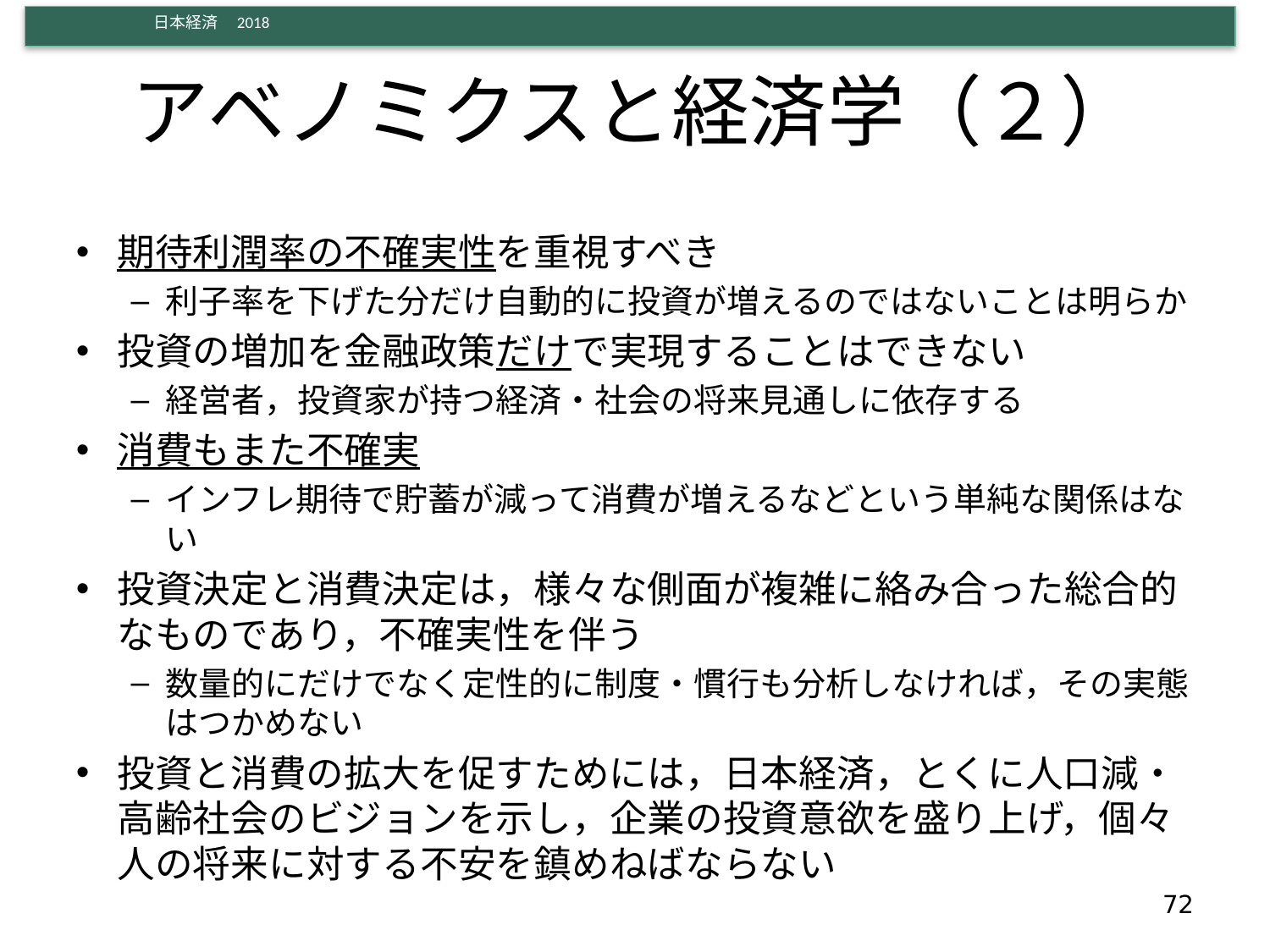

# アベノミクスと経済学（２）
期待利潤率の不確実性を重視すべき
利子率を下げた分だけ自動的に投資が増えるのではないことは明らか
投資の増加を金融政策だけで実現することはできない
経営者，投資家が持つ経済・社会の将来見通しに依存する
消費もまた不確実
インフレ期待で貯蓄が減って消費が増えるなどという単純な関係はない
投資決定と消費決定は，様々な側面が複雑に絡み合った総合的なものであり，不確実性を伴う
数量的にだけでなく定性的に制度・慣行も分析しなければ，その実態はつかめない
投資と消費の拡大を促すためには，日本経済，とくに人口減・高齢社会のビジョンを示し，企業の投資意欲を盛り上げ，個々人の将来に対する不安を鎮めねばならない

72